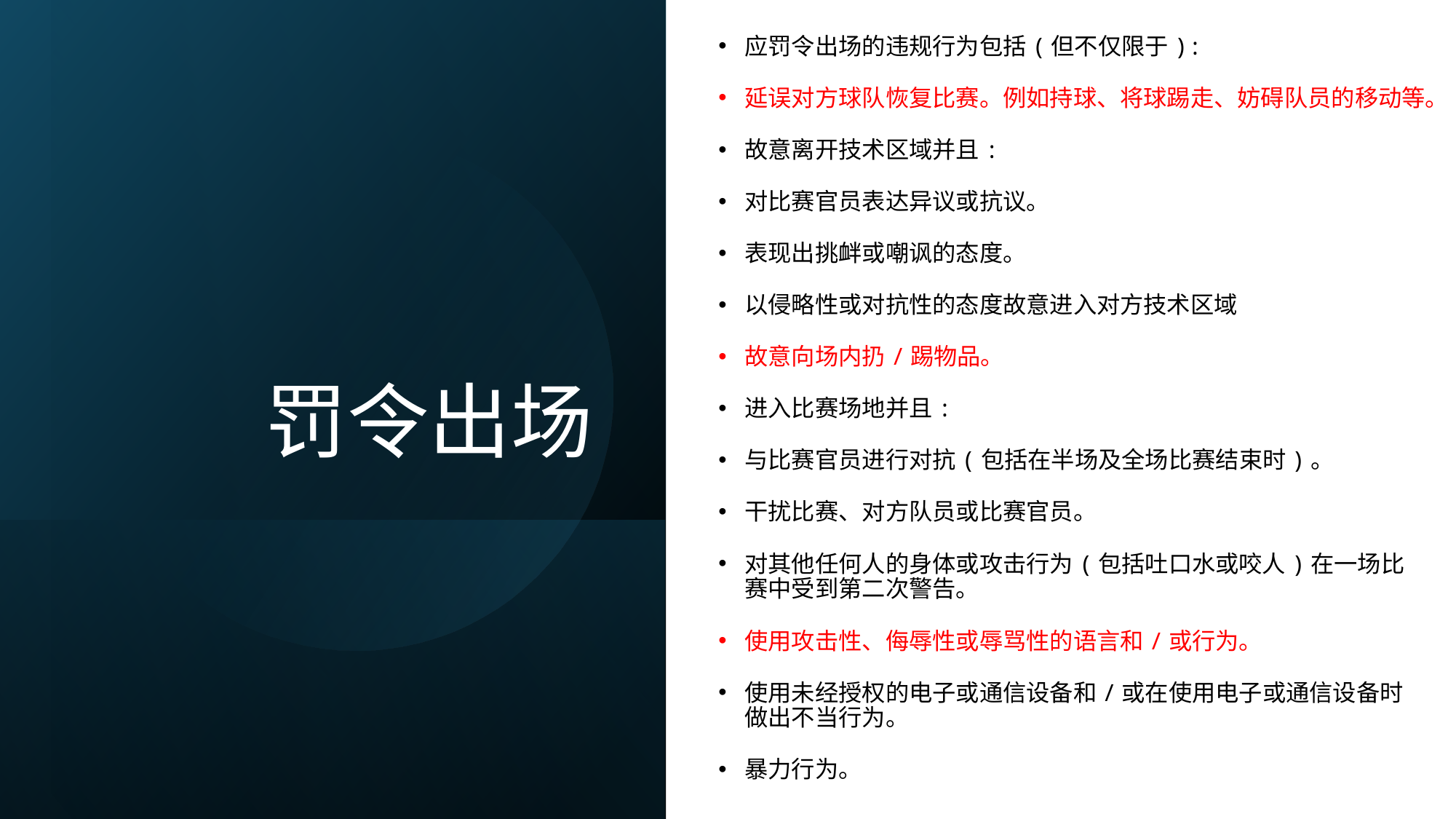

应罚令出场的违规行为包括(但不仅限于):
延误对方球队恢复比赛。例如持球、将球踢走、妨碍队员的移动等。
故意离开技术区域并且:
对比赛官员表达异议或抗议。
表现出挑衅或嘲讽的态度。
以侵略性或对抗性的态度故意进入对方技术区域
故意向场内扔/踢物品。
进入比赛场地并且:
与比赛官员进行对抗(包括在半场及全场比赛结束时)。
干扰比赛、对方队员或比赛官员。
对其他任何人的身体或攻击行为(包括吐口水或咬人)在一场比赛中受到第二次警告。
使用攻击性、侮辱性或辱骂性的语言和/或行为。
使用未经授权的电子或通信设备和/或在使用电子或通信设备时做出不当行为。
暴力行为。

# 罚令出场